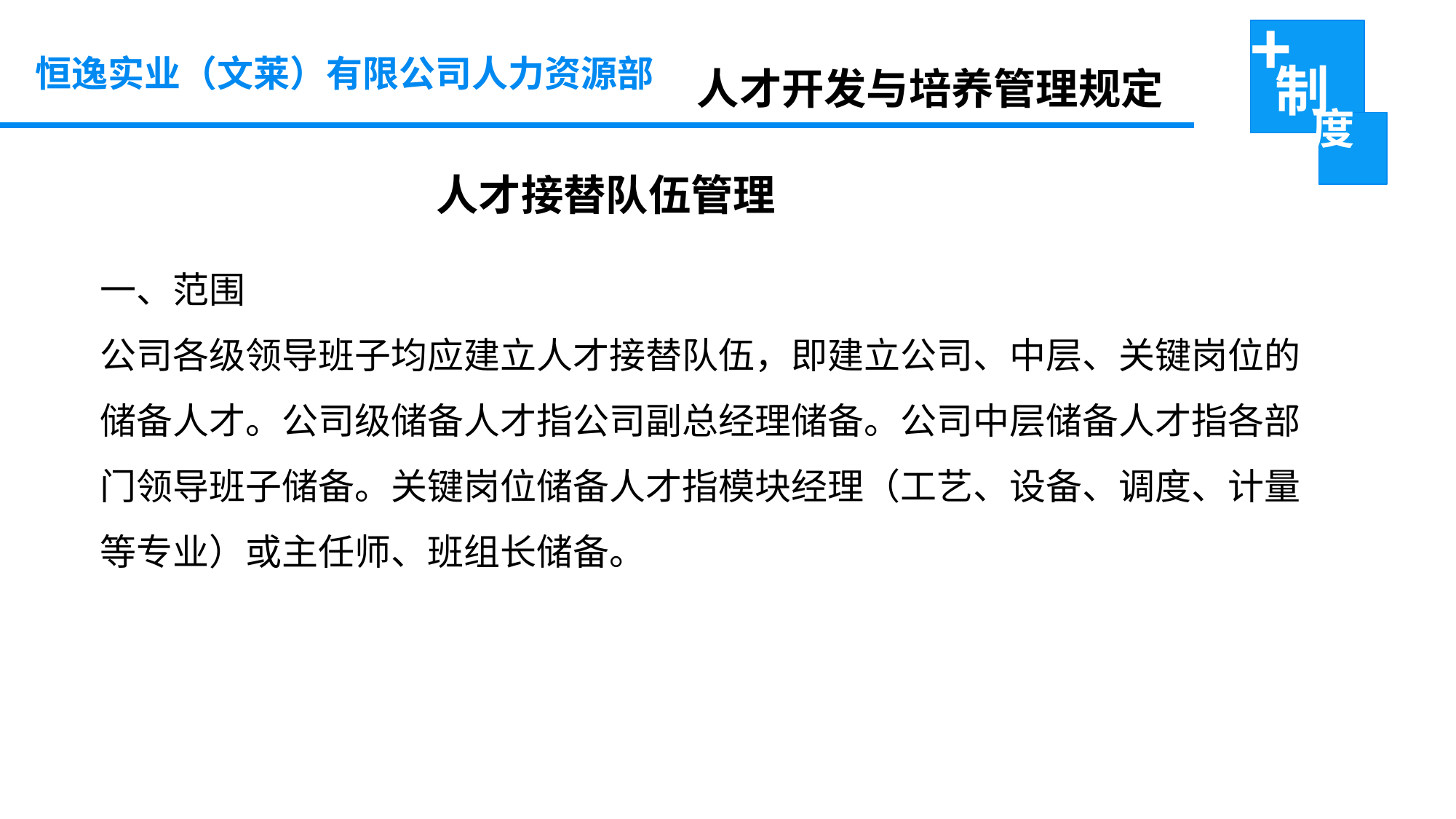

恒逸实业（文莱）有限公司人力资源部
人才开发与培养管理规定
人才接替队伍管理
一、范围
公司各级领导班子均应建立人才接替队伍，即建立公司、中层、关键岗位的储备人才。公司级储备人才指公司副总经理储备。公司中层储备人才指各部门领导班子储备。关键岗位储备人才指模块经理（工艺、设备、调度、计量等专业）或主任师、班组长储备。